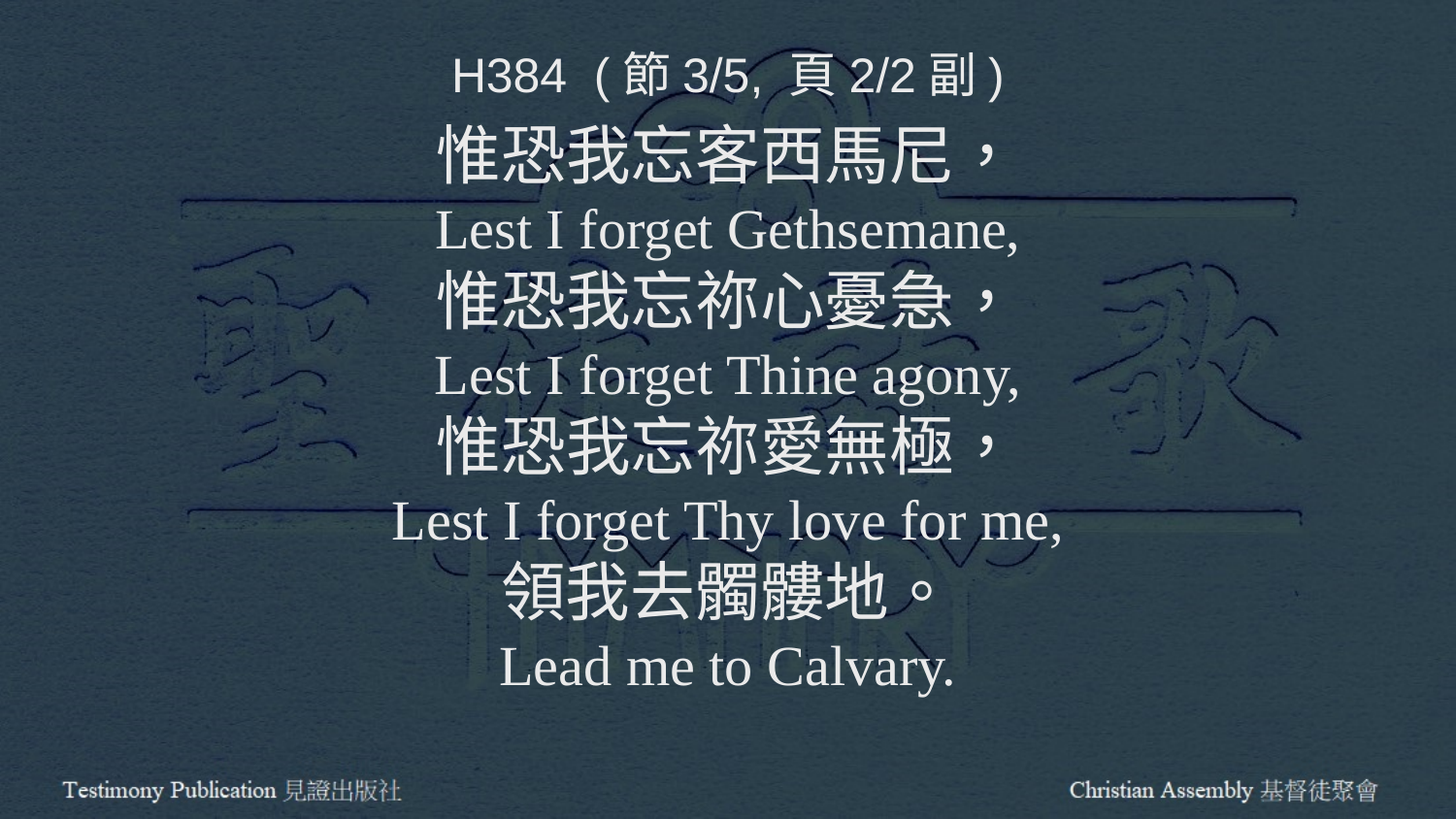

H384  (節3/5, 頁2/2副)
惟恐我忘客西馬尼，
Lest I forget Gethsemane,
惟恐我忘祢心憂急，
Lest I forget Thine agony,
惟恐我忘祢愛無極，
Lest I forget Thy love for me,
領我去髑髏地。
Lead me to Calvary.